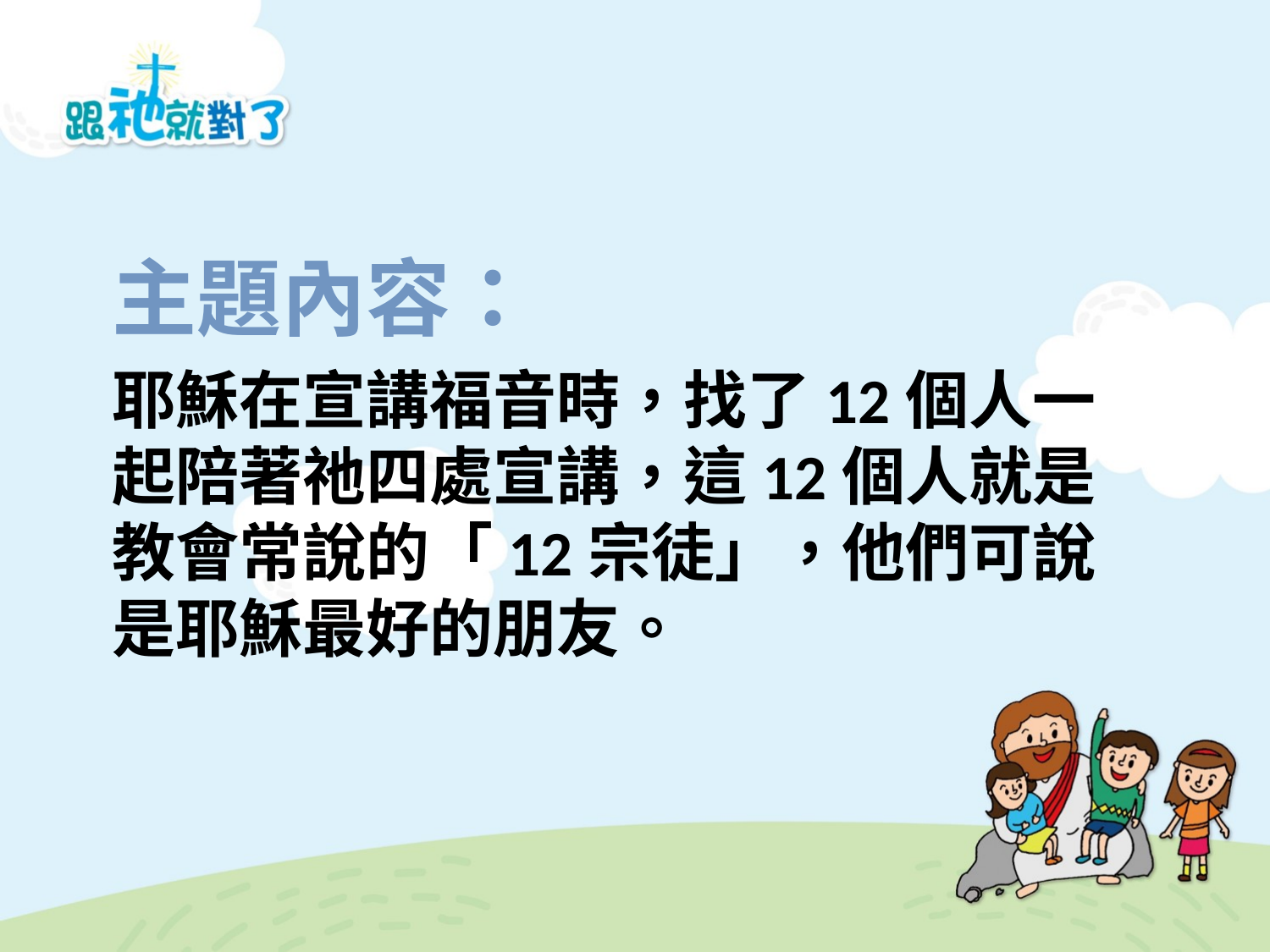

主題內容：
耶穌在宣講福音時，找了12個人一起陪著祂四處宣講，這12個人就是教會常說的「12宗徒」，他們可說是耶穌最好的朋友。